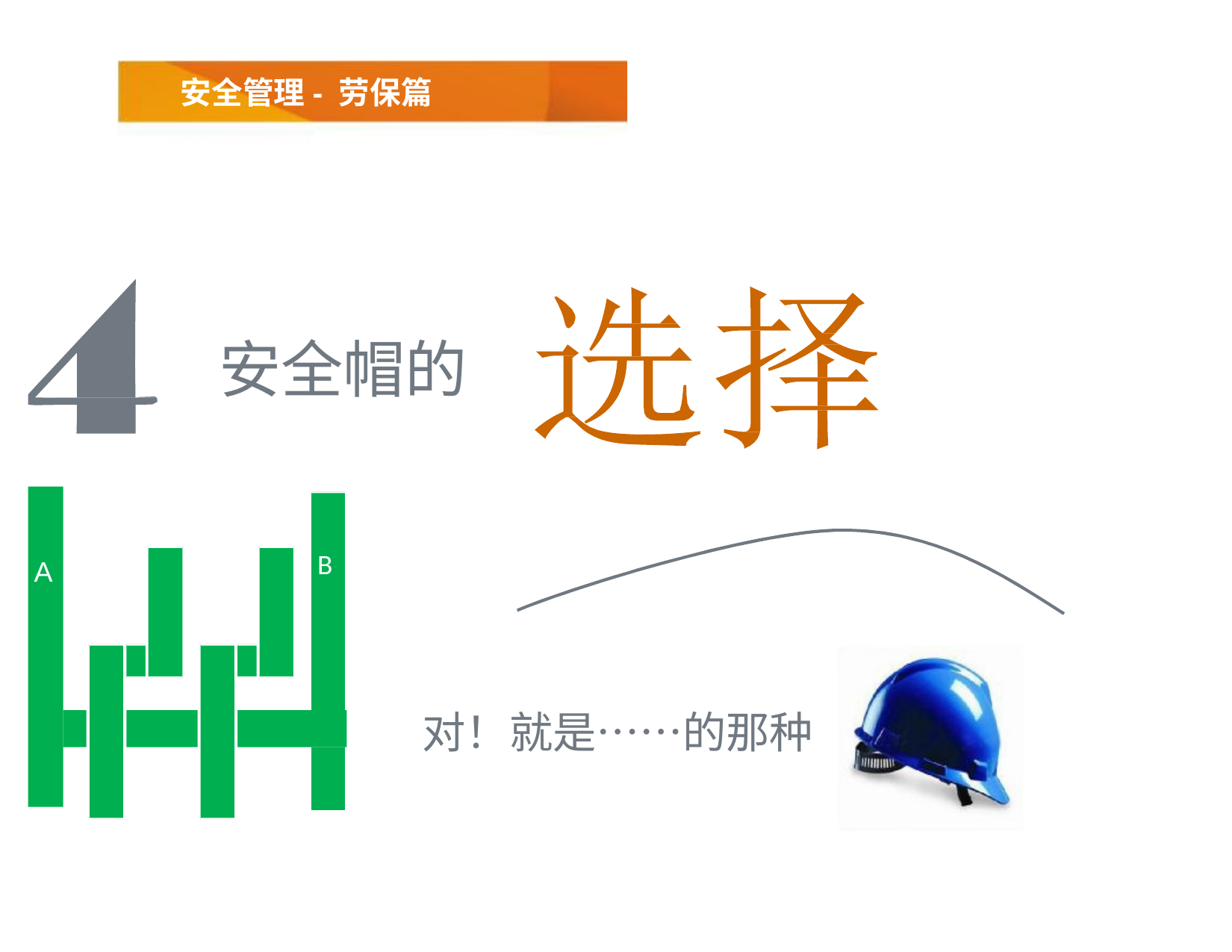

安全管理- 劳保篇

# 安全帽的

B

A

对！就是……的那种